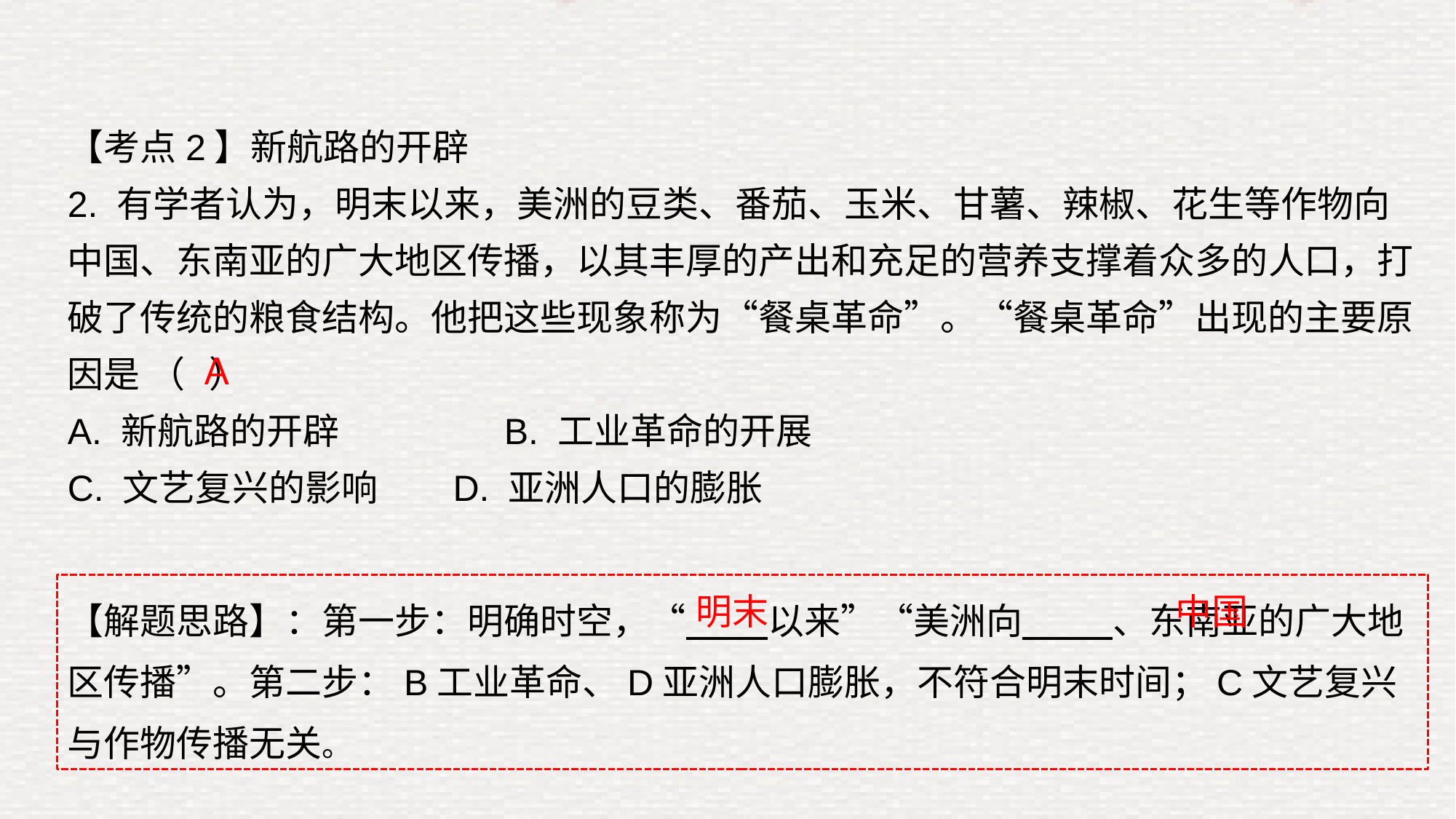

【考点2】新航路的开辟
2. 有学者认为，明末以来，美洲的豆类、番茄、玉米、甘薯、辣椒、花生等作物向中国、东南亚的广大地区传播，以其丰厚的产出和充足的营养支撑着众多的人口，打破了传统的粮食结构。他把这些现象称为“餐桌革命”。“餐桌革命”出现的主要原因是 （   ）
A. 新航路的开辟   		B. 工业革命的开展
C. 文艺复兴的影响  	      D. 亚洲人口的膨胀
Ａ
【解题思路】：第一步：明确时空，“          以来”“美洲向           、东南亚的广大地区传播”。第二步：B工业革命、D亚洲人口膨胀，不符合明末时间；C文艺复兴与作物传播无关。
明末
中国